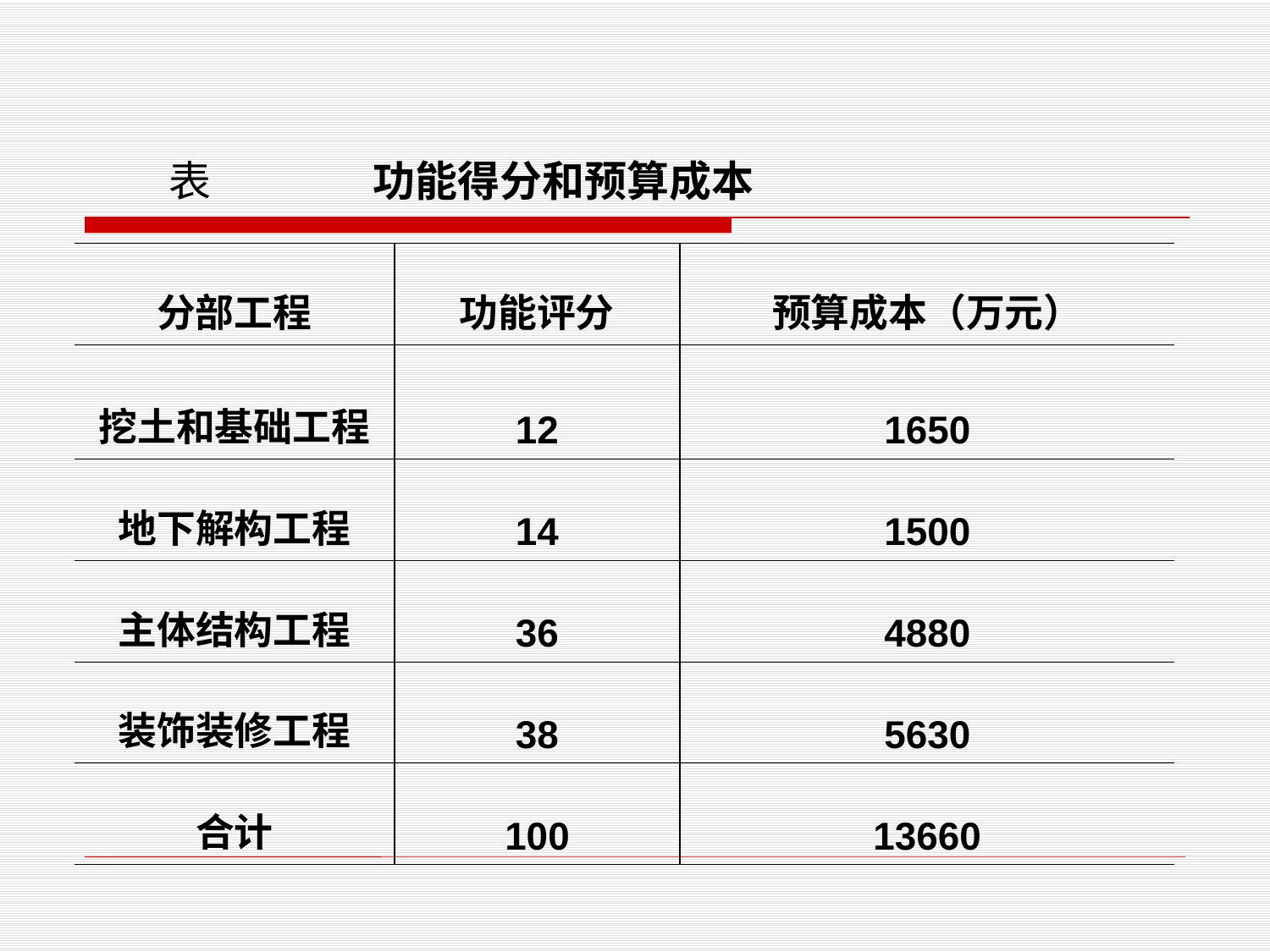

表                 功能得分和预算成本
| 分部工程 | 功能评分 | 预算成本（万元） |
| --- | --- | --- |
| 挖土和基础工程 | 12 | 1650 |
| 地下解构工程 | 14 | 1500 |
| 主体结构工程 | 36 | 4880 |
| 装饰装修工程 | 38 | 5630 |
| 合计 | 100 | 13660 |